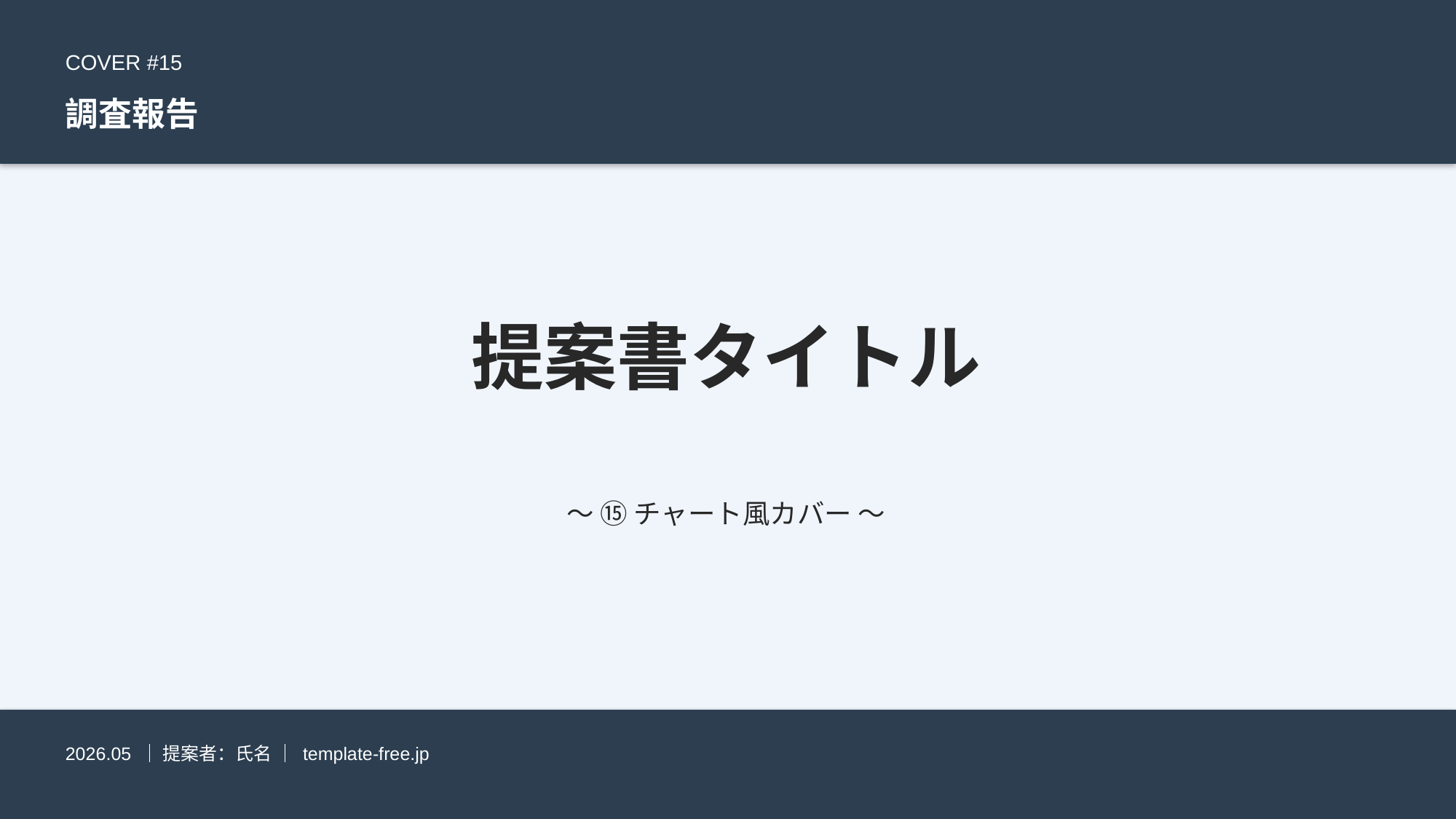

COVER #15
調査報告
提案書タイトル
〜 ⑮ チャート風カバー 〜

2026.05 ｜ 提案者：氏名 ｜ template-free.jp